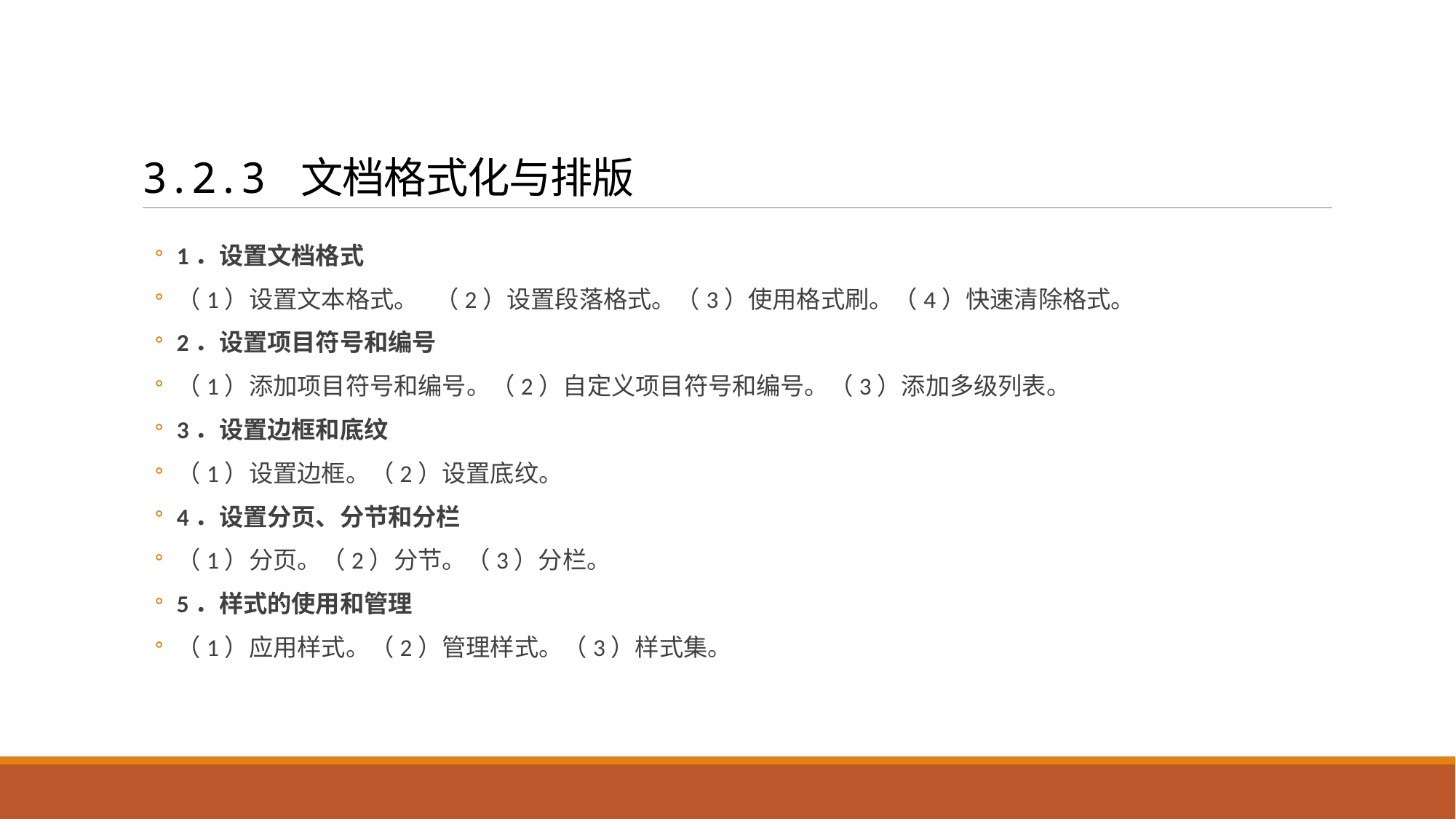

# 3.2.3 文档格式化与排版
1．设置文档格式
（1）设置文本格式。   （2）设置段落格式。（3）使用格式刷。（4）快速清除格式。
2．设置项目符号和编号
（1）添加项目符号和编号。（2）自定义项目符号和编号。（3）添加多级列表。
3．设置边框和底纹
（1）设置边框。（2）设置底纹。
4．设置分页、分节和分栏
（1）分页。（2）分节。（3）分栏。
5．样式的使用和管理
（1）应用样式。（2）管理样式。（3）样式集。